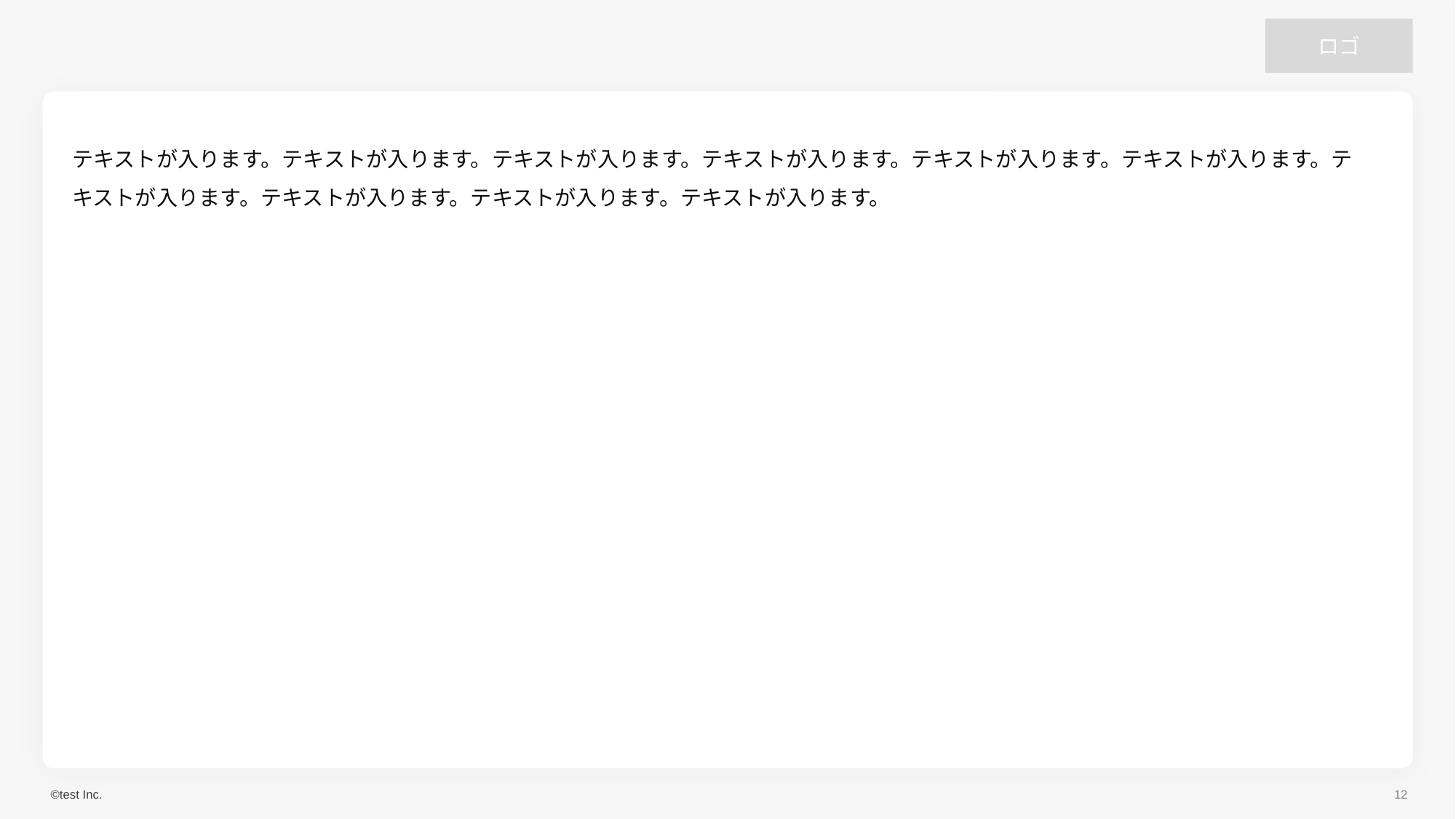

#
テキストが入ります。テキストが入ります。テキストが入ります。テキストが入ります。テキストが入ります。テキストが入ります。テキストが入ります。テキストが入ります。テキストが入ります。テキストが入ります。